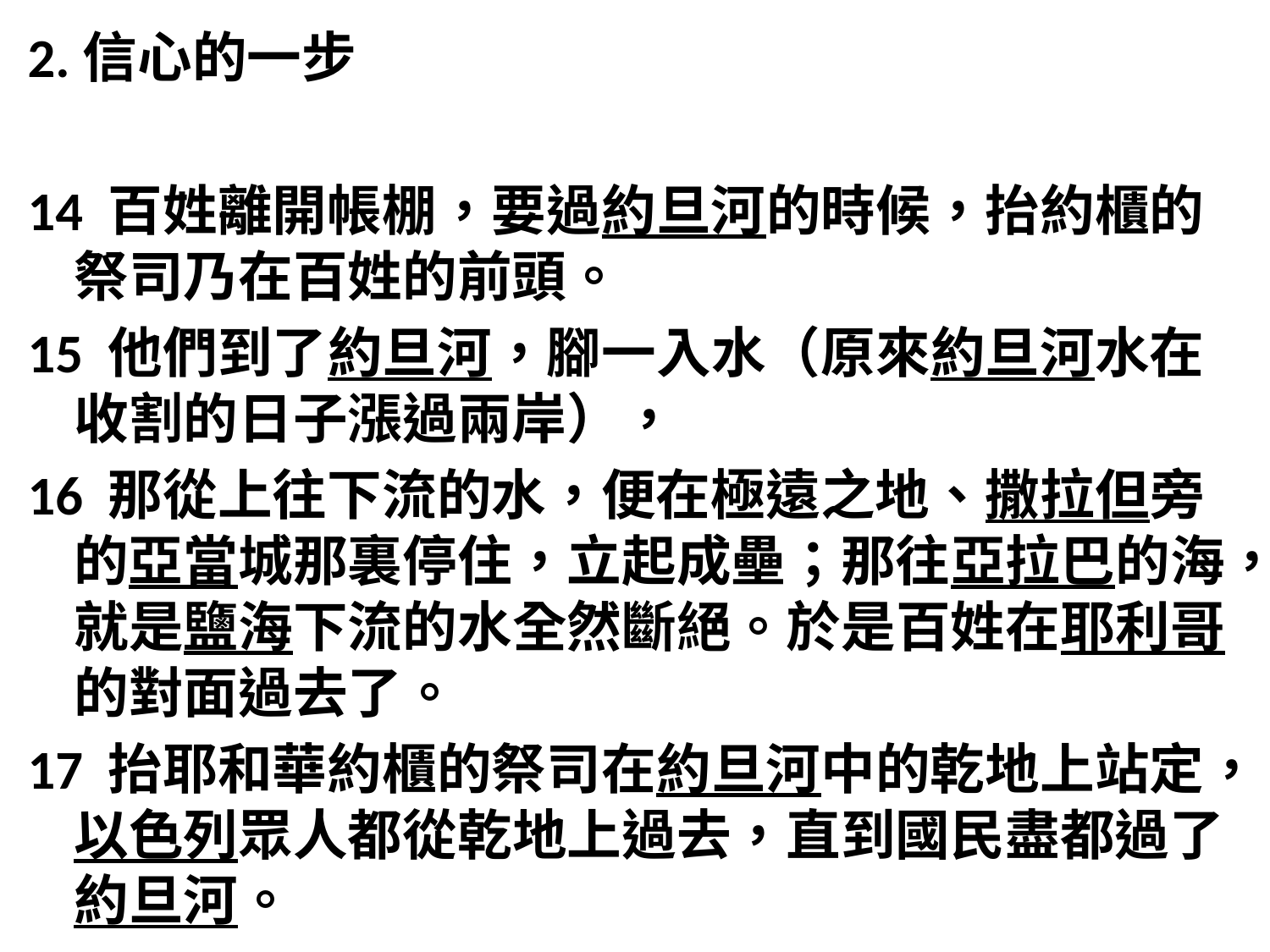

2.信心的一步

14 百姓離開帳棚，要過約旦河的時候，抬約櫃的祭司乃在百姓的前頭。
15 他們到了約旦河，腳一入水（原來約旦河水在收割的日子漲過兩岸），
16 那從上往下流的水，便在極遠之地、撒拉但旁的亞當城那裏停住，立起成壘；那往亞拉巴的海，就是鹽海下流的水全然斷絕。於是百姓在耶利哥的對面過去了。
17 抬耶和華約櫃的祭司在約旦河中的乾地上站定，以色列眾人都從乾地上過去，直到國民盡都過了約旦河。